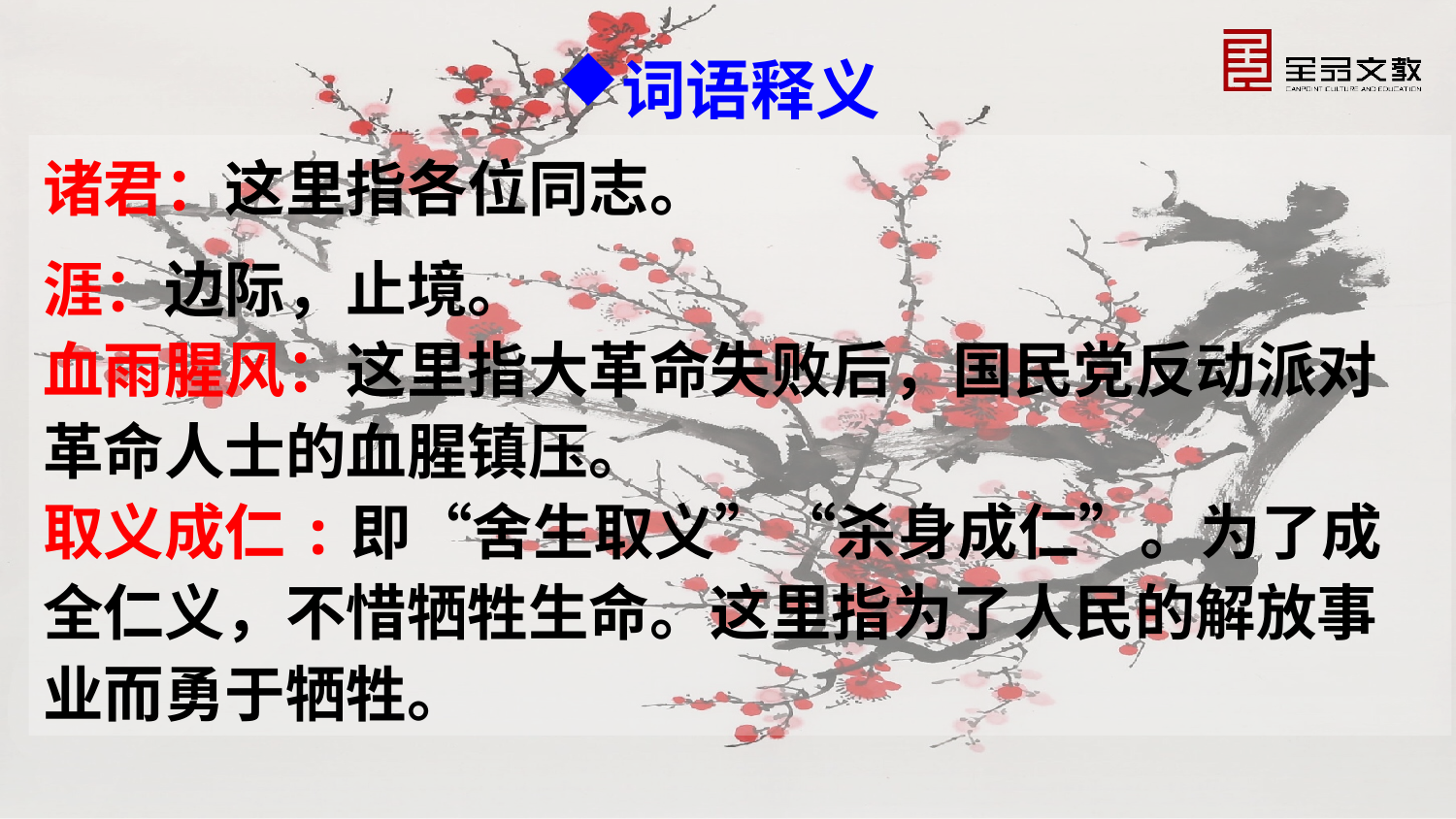

词语释义
诸君：这里指各位同志。
涯：边际，止境。
血雨腥风：这里指大革命失败后，国民党反动派对革命人士的血腥镇压。
取义成仁:即“舍生取义”“杀身成仁”。为了成全仁义，不惜牺牲生命。这里指为了人民的解放事业而勇于牺牲。